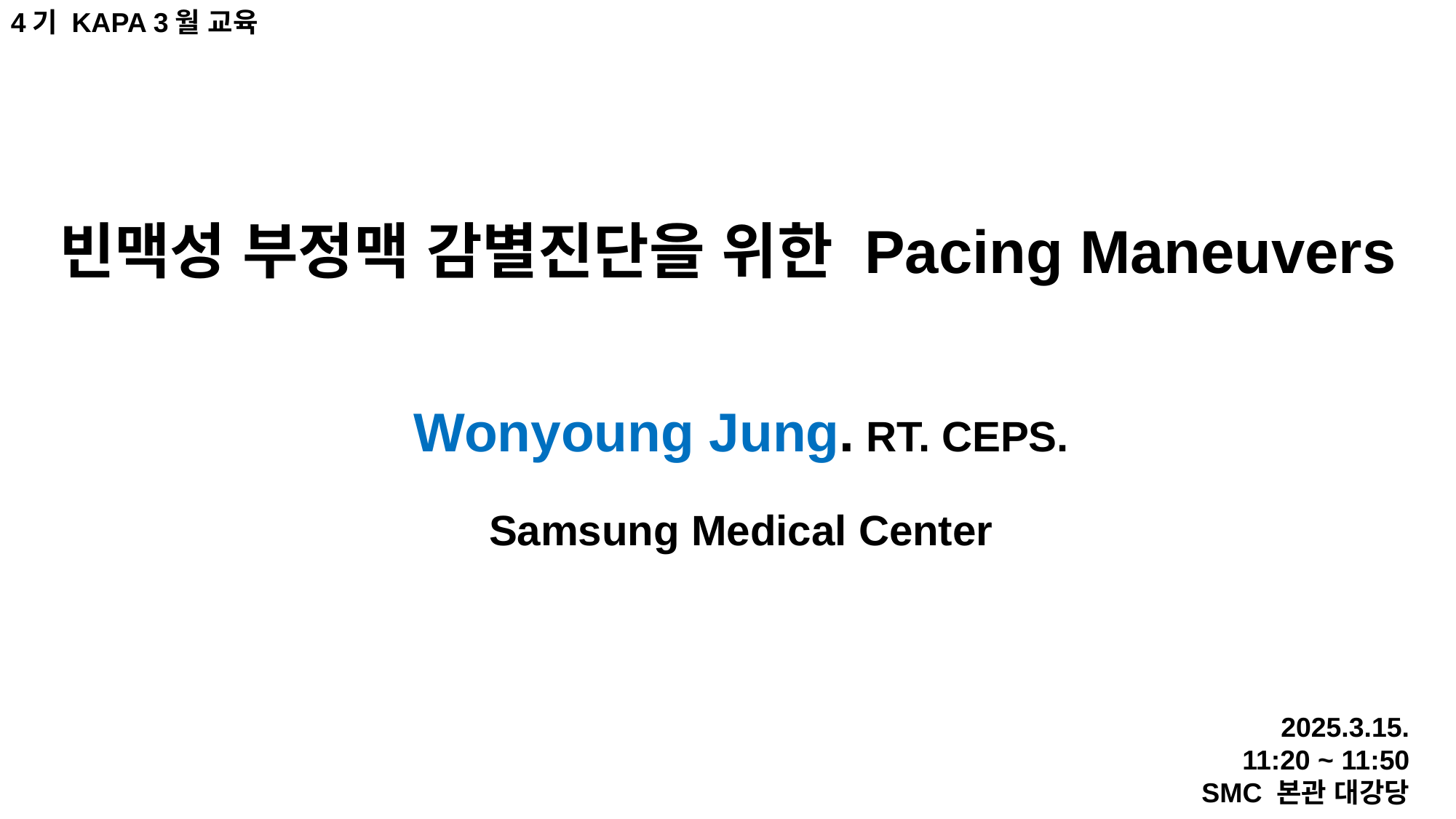

4기 KAPA 3월 교육
# 빈맥성 부정맥 감별진단을 위한 Pacing Maneuvers
Wonyoung Jung. RT. CEPS.
Samsung Medical Center
2025.3.15.
11:20 ~ 11:50
SMC 본관 대강당